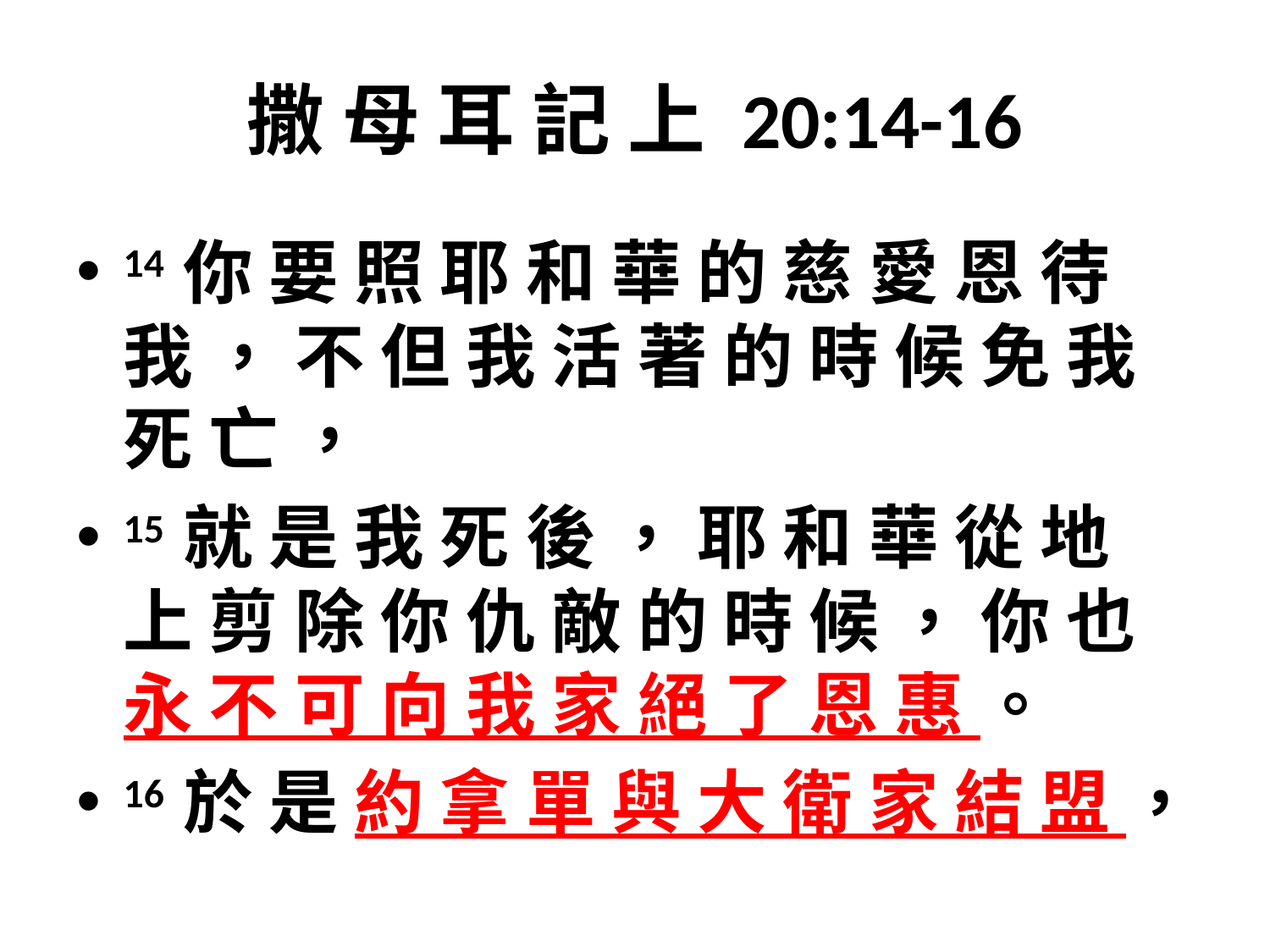

# 撒 母 耳 記 上 20:14-16
14 你 要 照 耶 和 華 的 慈 愛 恩 待 我 ， 不 但 我 活 著 的 時 候 免 我 死 亡 ，
15 就 是 我 死 後 ， 耶 和 華 從 地 上 剪 除 你 仇 敵 的 時 候 ， 你 也 永 不 可 向 我 家 絕 了 恩 惠 。
16 於 是 約 拿 單 與 大 衛 家 結 盟 ，